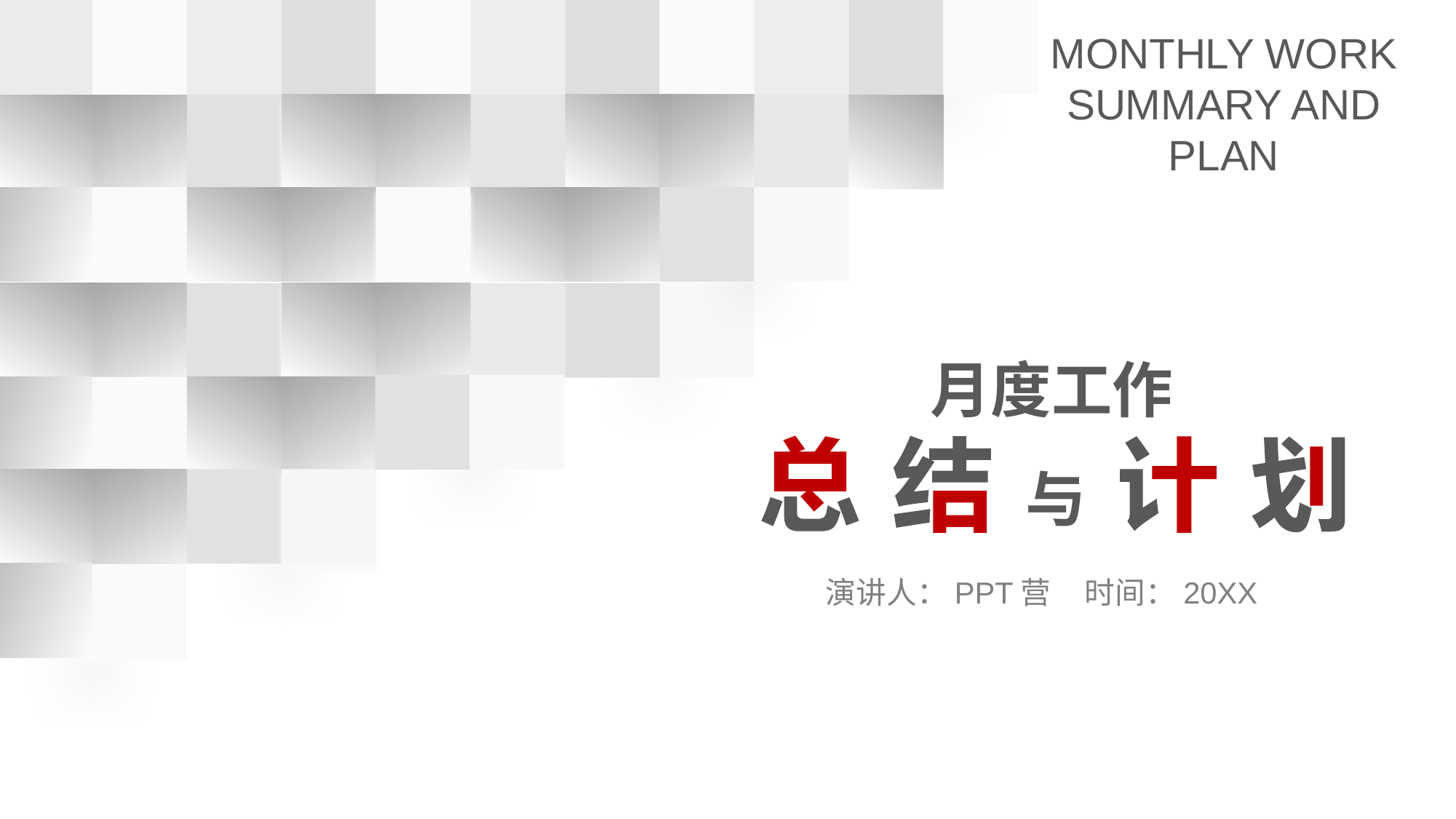

MONTHLY WORK SUMMARY AND PLAN
月
度
工
作

与

演讲人：PPT营     时间：20XX